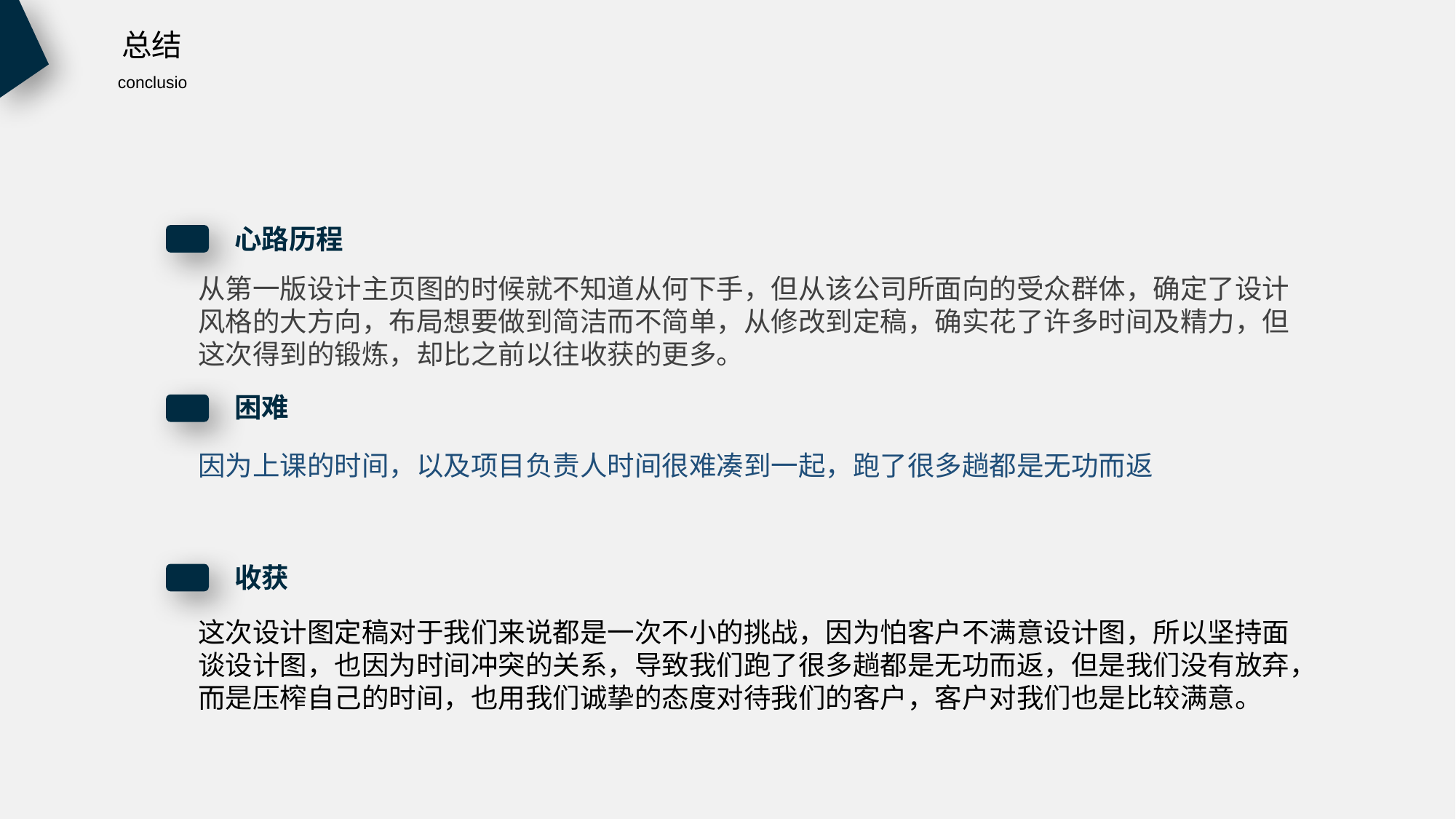

总结
conclusio
心路历程

从第一版设计主页图的时候就不知道从何下手，但从该公司所面向的受众群体，确定了设计风格的大方向，布局想要做到简洁而不简单，从修改到定稿，确实花了许多时间及精力，但这次得到的锻炼，却比之前以往收获的更多。
困难

因为上课的时间，以及项目负责人时间很难凑到一起，跑了很多趟都是无功而返
收获

这次设计图定稿对于我们来说都是一次不小的挑战，因为怕客户不满意设计图，所以坚持面谈设计图，也因为时间冲突的关系，导致我们跑了很多趟都是无功而返，但是我们没有放弃，而是压榨自己的时间，也用我们诚挚的态度对待我们的客户，客户对我们也是比较满意。